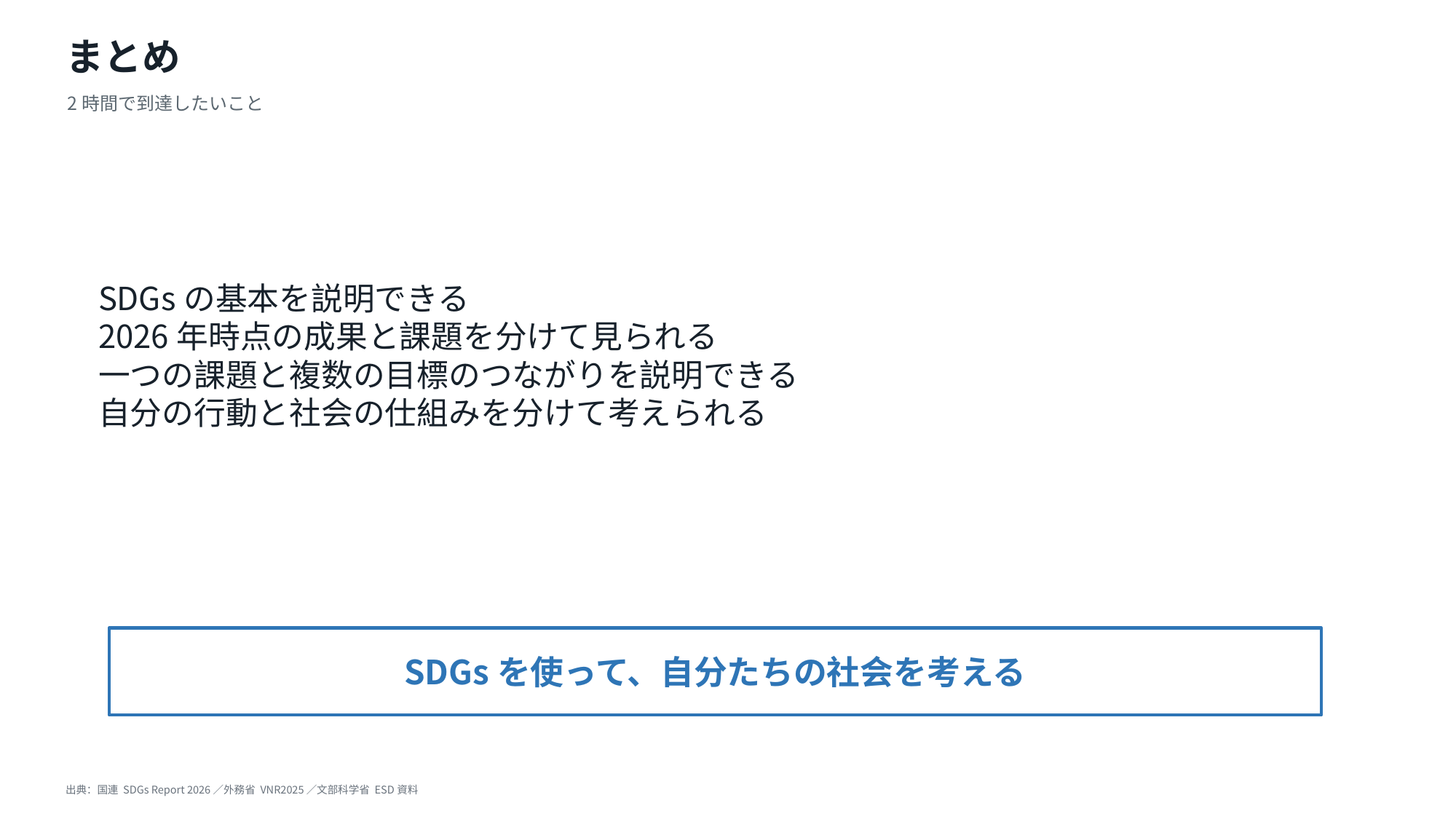

まとめ
2時間で到達したいこと
SDGsの基本を説明できる
2026年時点の成果と課題を分けて見られる
一つの課題と複数の目標のつながりを説明できる
自分の行動と社会の仕組みを分けて考えられる

SDGsを使って、自分たちの社会を考える
出典：国連 SDGs Report 2026／外務省 VNR2025／文部科学省 ESD資料